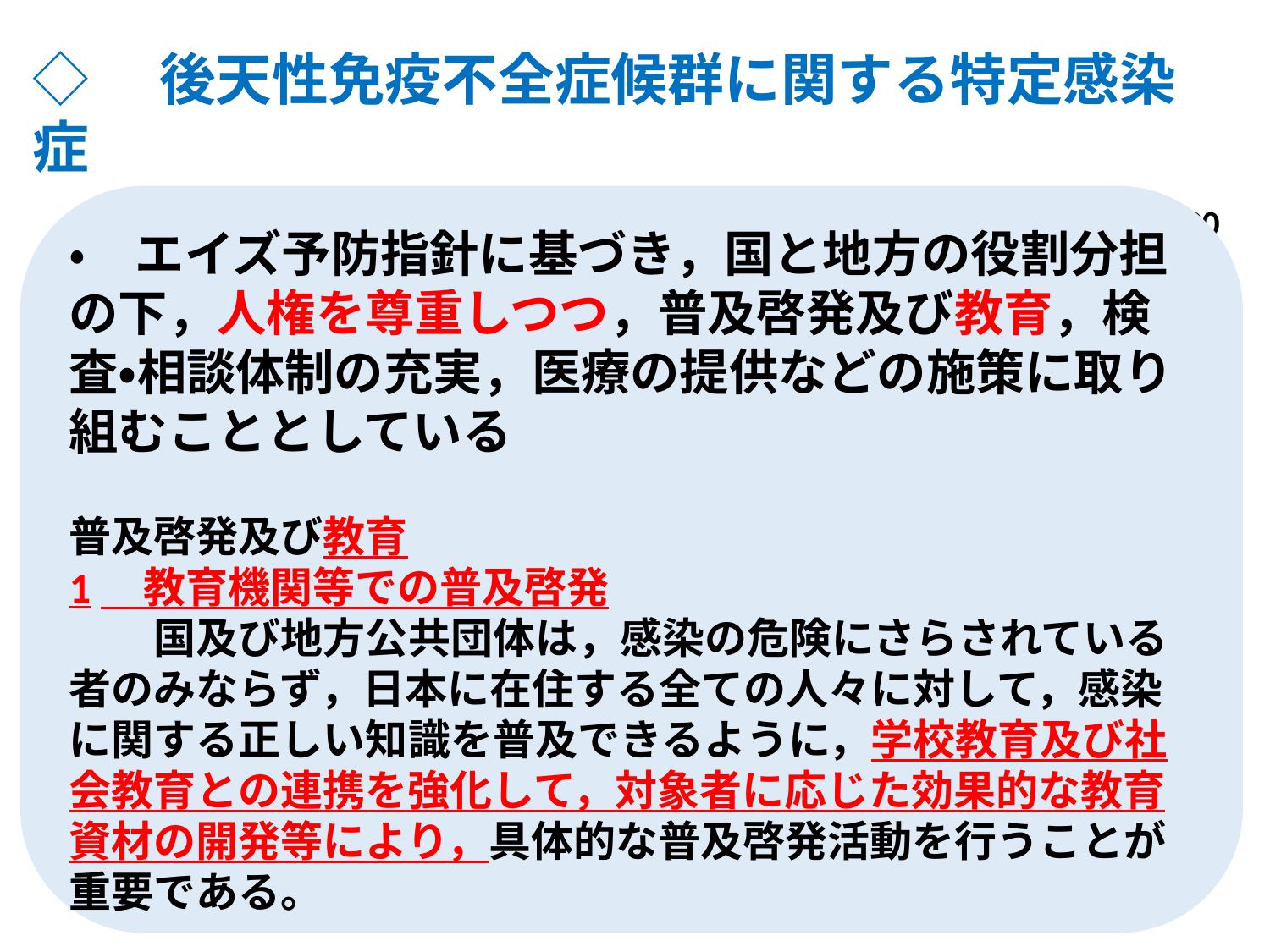

◇　後天性免疫不全症候群に関する特定感染症
　　　予防指針（新エイズ予防指針）　　平成30年1月施行

・　エイズ予防指針に基づき，国と地方の役割分担の下，人権を尊重しつつ，普及啓発及び教育，検査・相談体制の充実，医療の提供などの施策に取り組むこととしている

普及啓発及び教育
1　教育機関等での普及啓発
　　国及び地方公共団体は，感染の危険にさらされている者のみならず，日本に在住する全ての人々に対して，感染に関する正しい知識を普及できるように，学校教育及び社会教育との連携を強化して，対象者に応じた効果的な教育資材の開発等により，具体的な普及啓発活動を行うことが重要である。
8